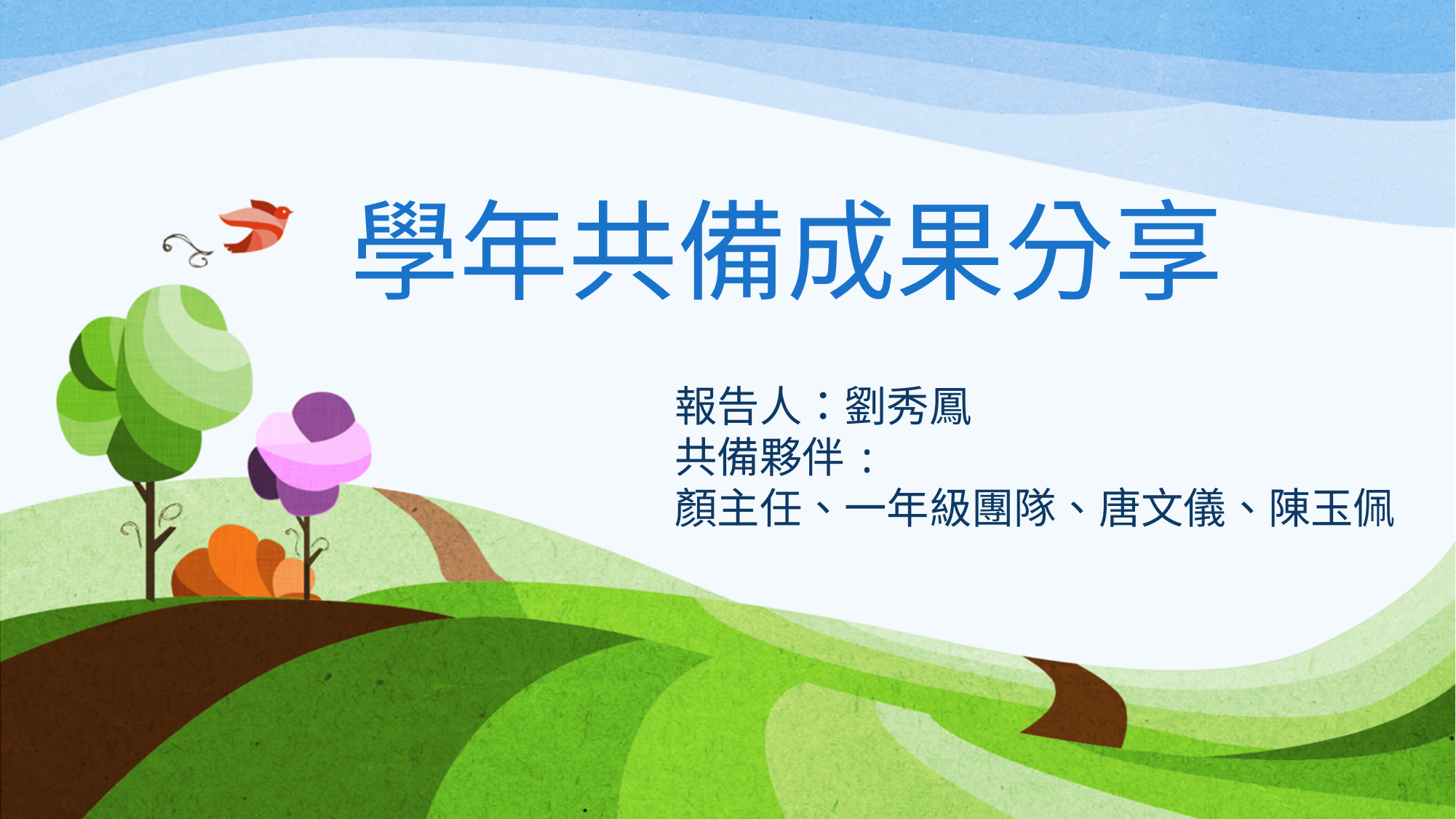

# 學年共備成果分享

報告人：劉秀鳳
共備夥伴:
顏主任、一年級團隊、唐文儀、陳玉佩